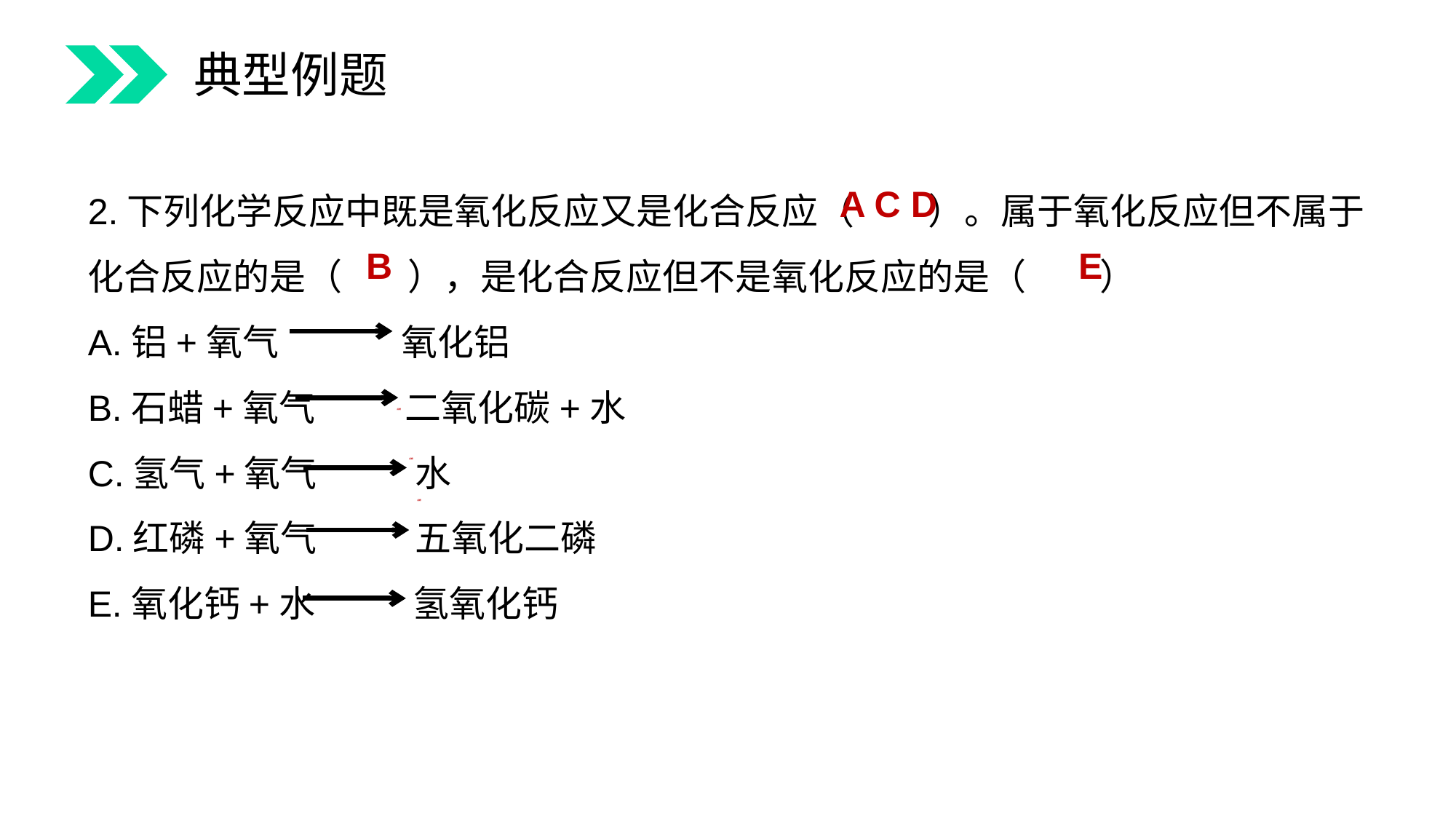

典型例题
2.下列化学反应中既是氧化反应又是化合反应（         ）。属于氧化反应但不属于化合反应的是（        ），是化合反应但不是氧化反应的是（         ）
A.铝+氧气               氧化铝
B.石蜡+氧气           二氧化碳+水
C.氢气+氧气            水
D.红磷+氧气            五氧化二磷
E.氧化钙+水            氢氧化钙
A C D
B
E
点燃
点燃
点燃